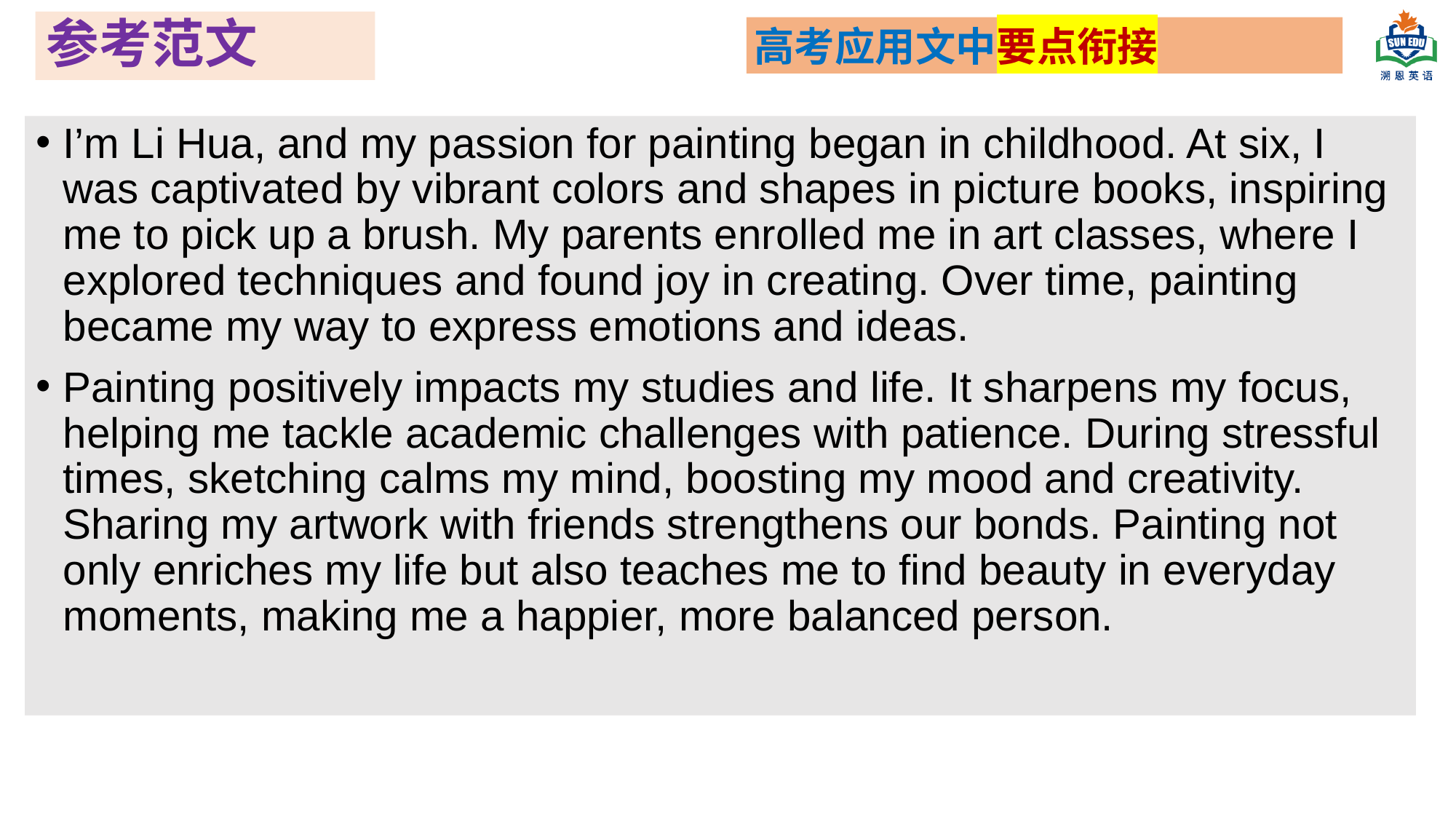

# 参考范文
高考应用文中要点衔接
I’m Li Hua, and my passion for painting began in childhood. At six, I was captivated by vibrant colors and shapes in picture books, inspiring me to pick up a brush. My parents enrolled me in art classes, where I explored techniques and found joy in creating. Over time, painting became my way to express emotions and ideas.
Painting positively impacts my studies and life. It sharpens my focus, helping me tackle academic challenges with patience. During stressful times, sketching calms my mind, boosting my mood and creativity. Sharing my artwork with friends strengthens our bonds. Painting not only enriches my life but also teaches me to find beauty in everyday moments, making me a happier, more balanced person.